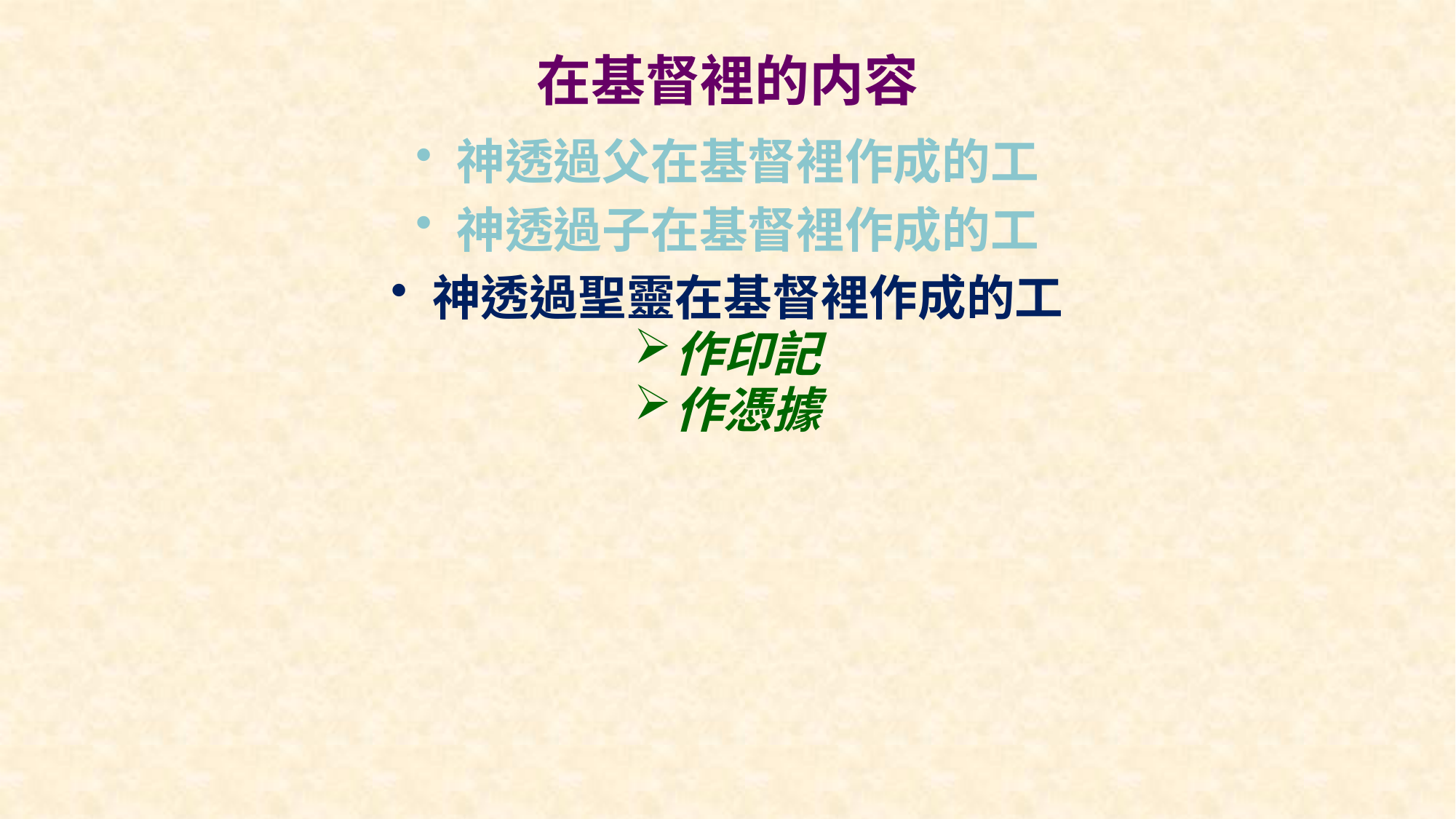

# 在基督裡的内容
神透過父在基督裡作成的工
神透過子在基督裡作成的工
神透過聖靈在基督裡作成的工
作印記
作憑據